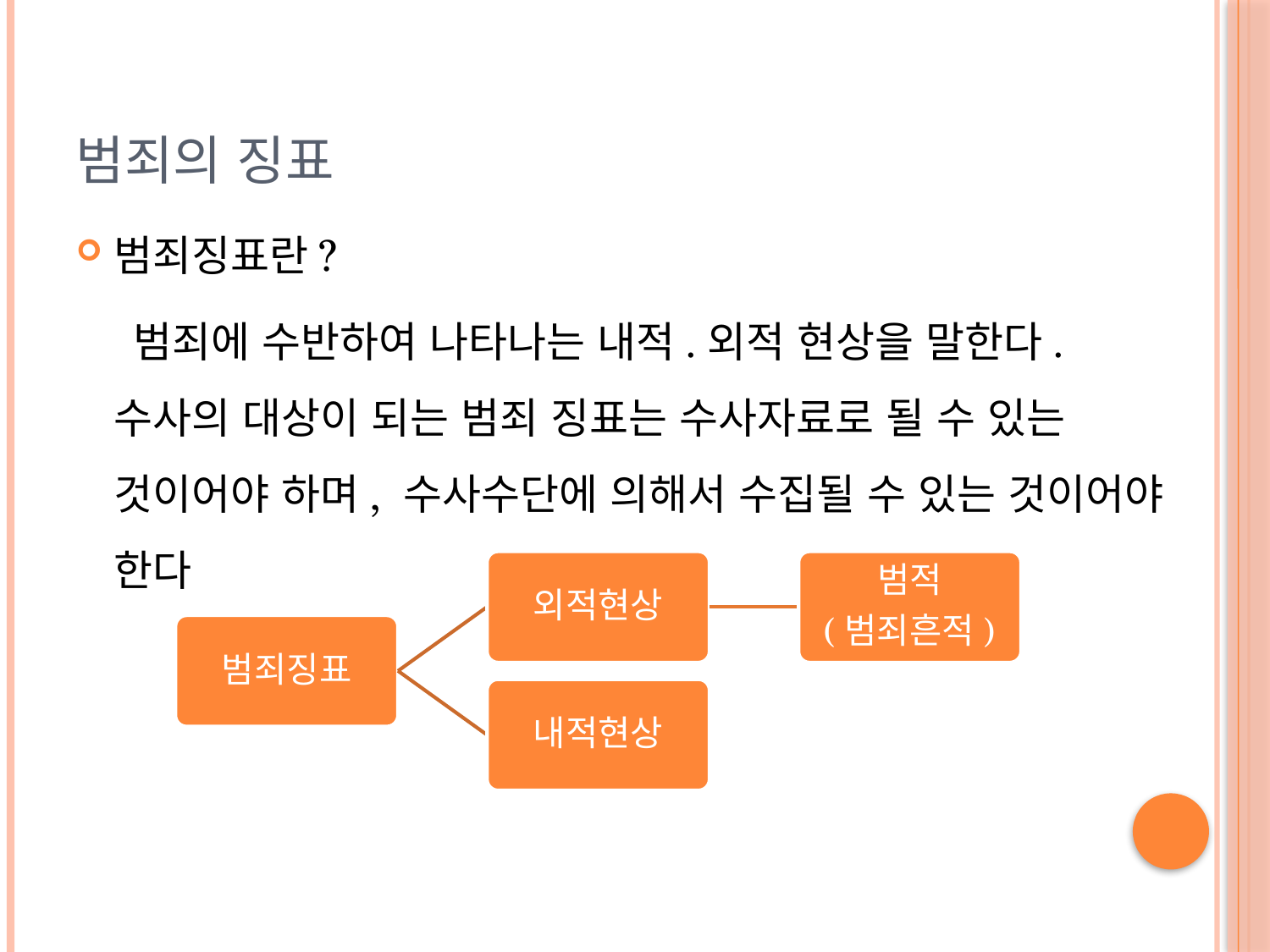

# 범죄의 징표
범죄징표란?
    범죄에 수반하여 나타나는 내적.외적 현상을 말한다. 수사의 대상이 되는 범죄 징표는 수사자료로 될 수 있는 것이어야 하며, 수사수단에 의해서 수집될 수 있는 것이어야 한다
범죄징표

외적현상

범적
(범죄흔적)

내적현상